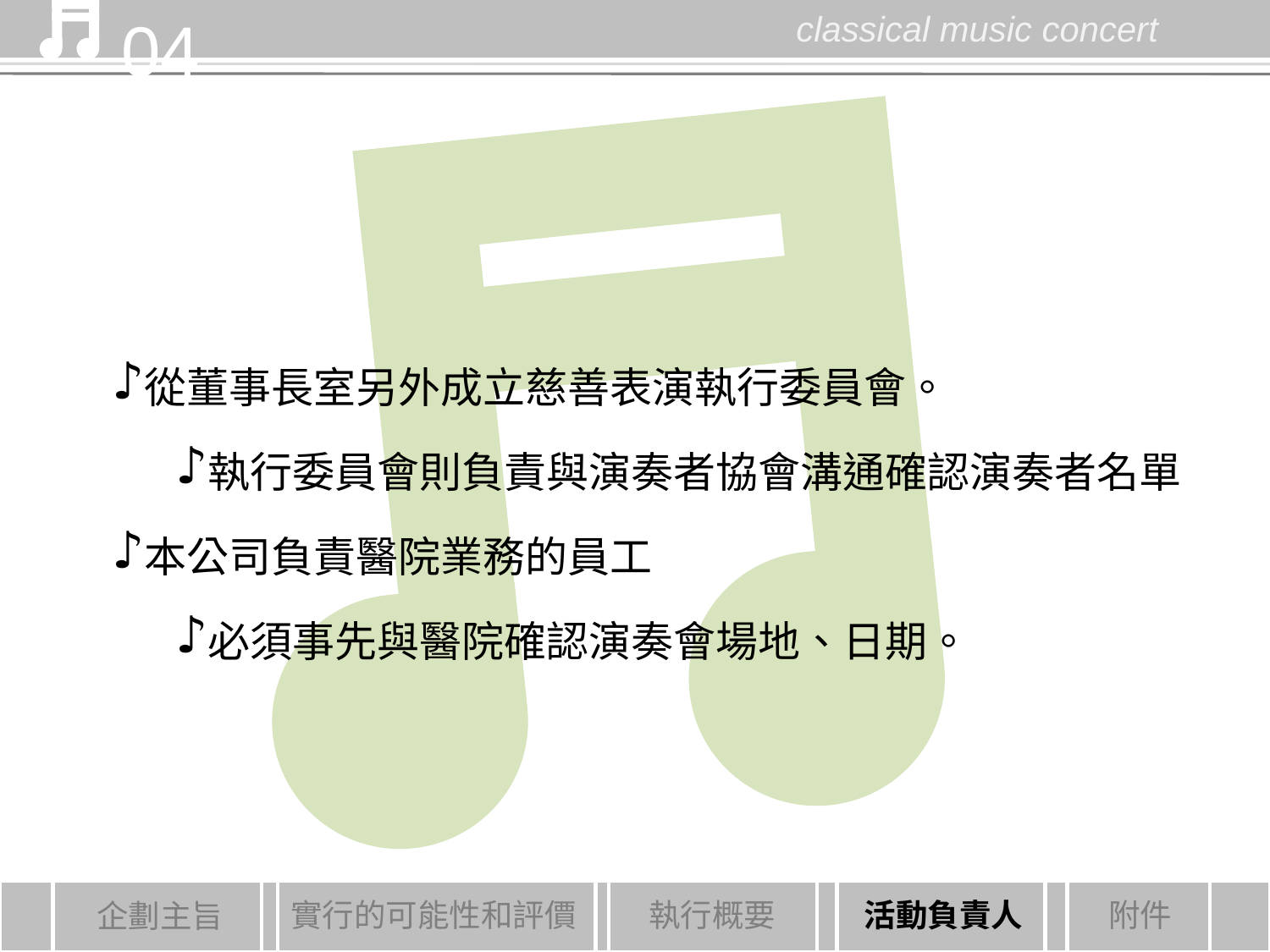

04
classical music concert

從董事長室另外成立慈善表演執行委員會。
執行委員會則負責與演奏者協會溝通確認演奏者名單
本公司負責醫院業務的員工
必須事先與醫院確認演奏會場地、日期。

實行的可能性和評價
活動負責人
執行概要
附件
企劃主旨